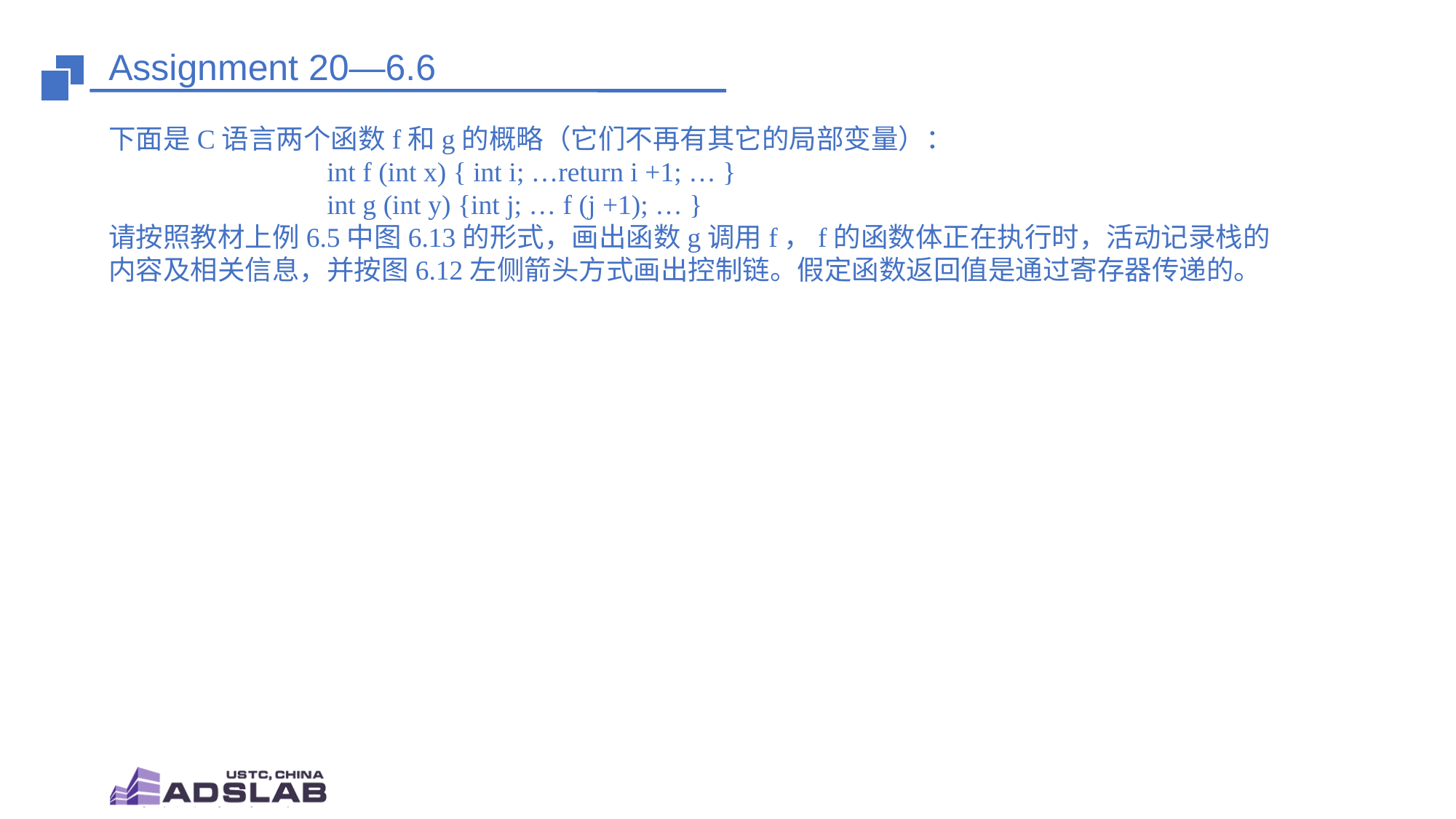

# Assignment 20—6.6
下面是C语言两个函数f和g的概略（它们不再有其它的局部变量）：
		int f (int x) { int i; …return i +1; … }
		int g (int y) {int j; … f (j +1); … }
请按照教材上例6.5中图6.13的形式，画出函数g调用f，f的函数体正在执行时，活动记录栈的内容及相关信息，并按图6.12左侧箭头方式画出控制链。假定函数返回值是通过寄存器传递的。